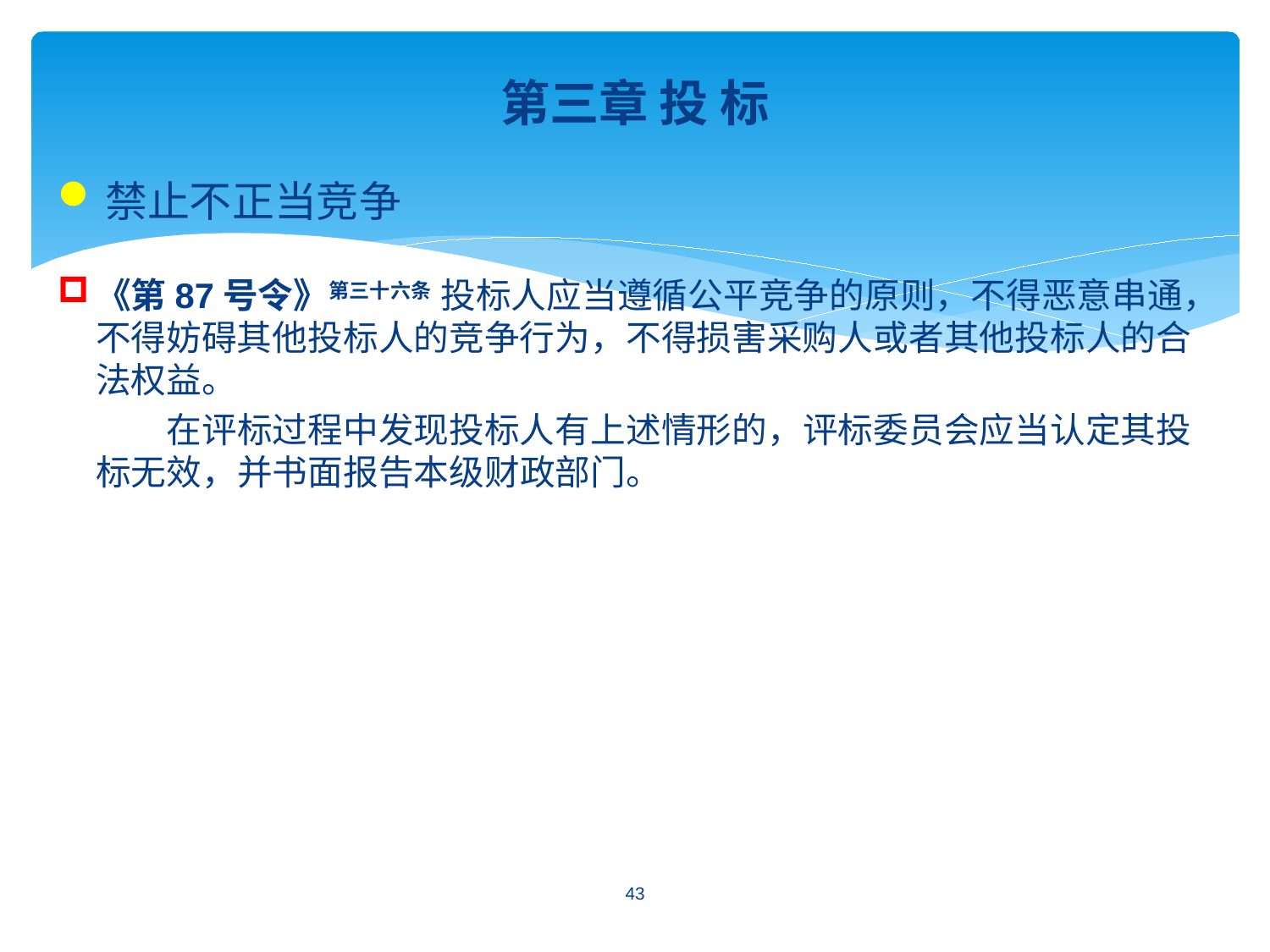

第三章 投 标
禁止不正当竞争
《第87号令》第三十六条  投标人应当遵循公平竞争的原则，不得恶意串通，不得妨碍其他投标人的竞争行为，不得损害采购人或者其他投标人的合法权益。
　　在评标过程中发现投标人有上述情形的，评标委员会应当认定其投标无效，并书面报告本级财政部门。

43